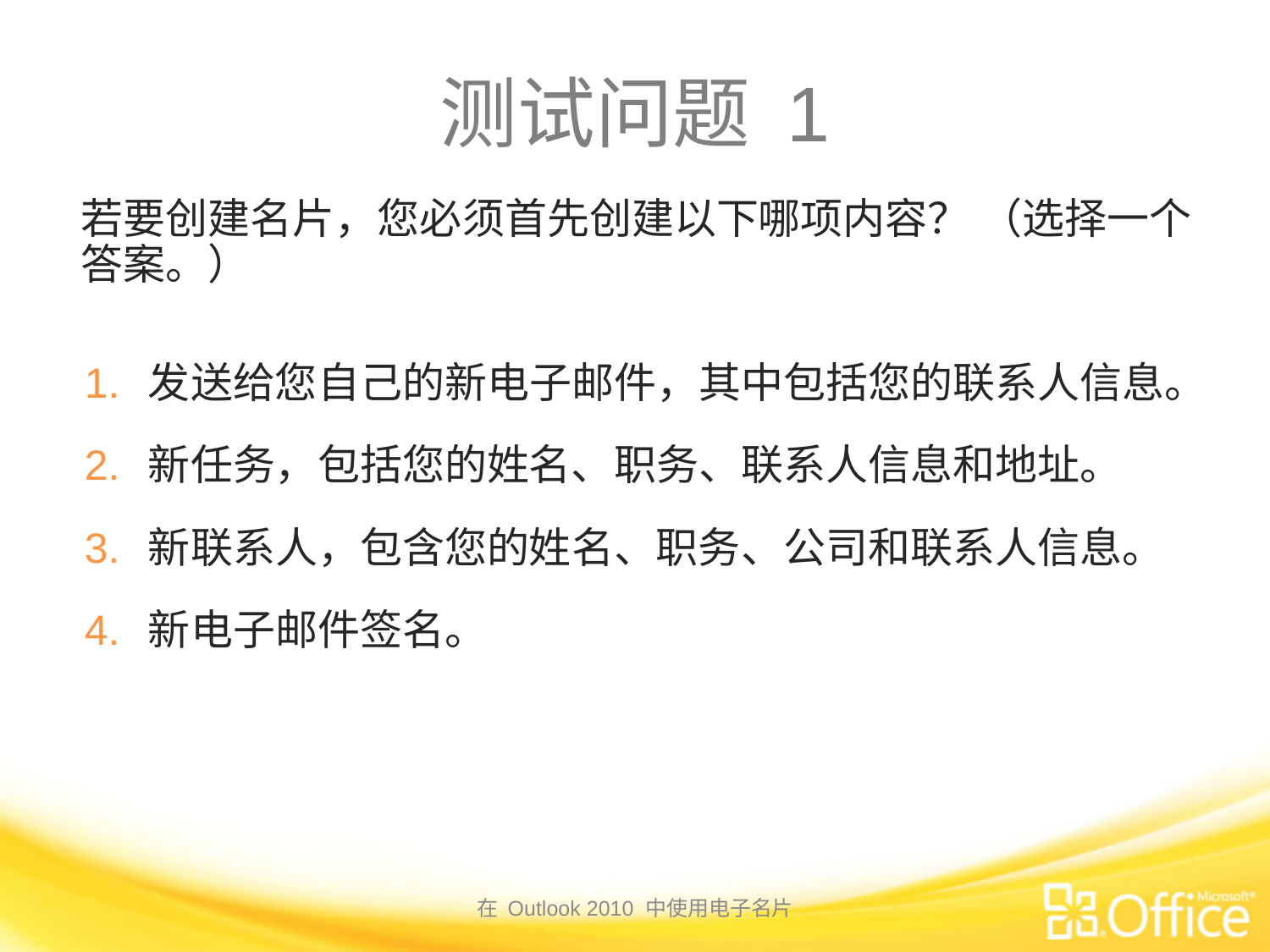

# 测试问题 1
若要创建名片，您必须首先创建以下哪项内容？ （选择一个答案。）
发送给您自己的新电子邮件，其中包括您的联系人信息。
新任务，包括您的姓名、职务、联系人信息和地址。
新联系人，包含您的姓名、职务、公司和联系人信息。
新电子邮件签名。
在 Outlook 2010 中使用电子名片